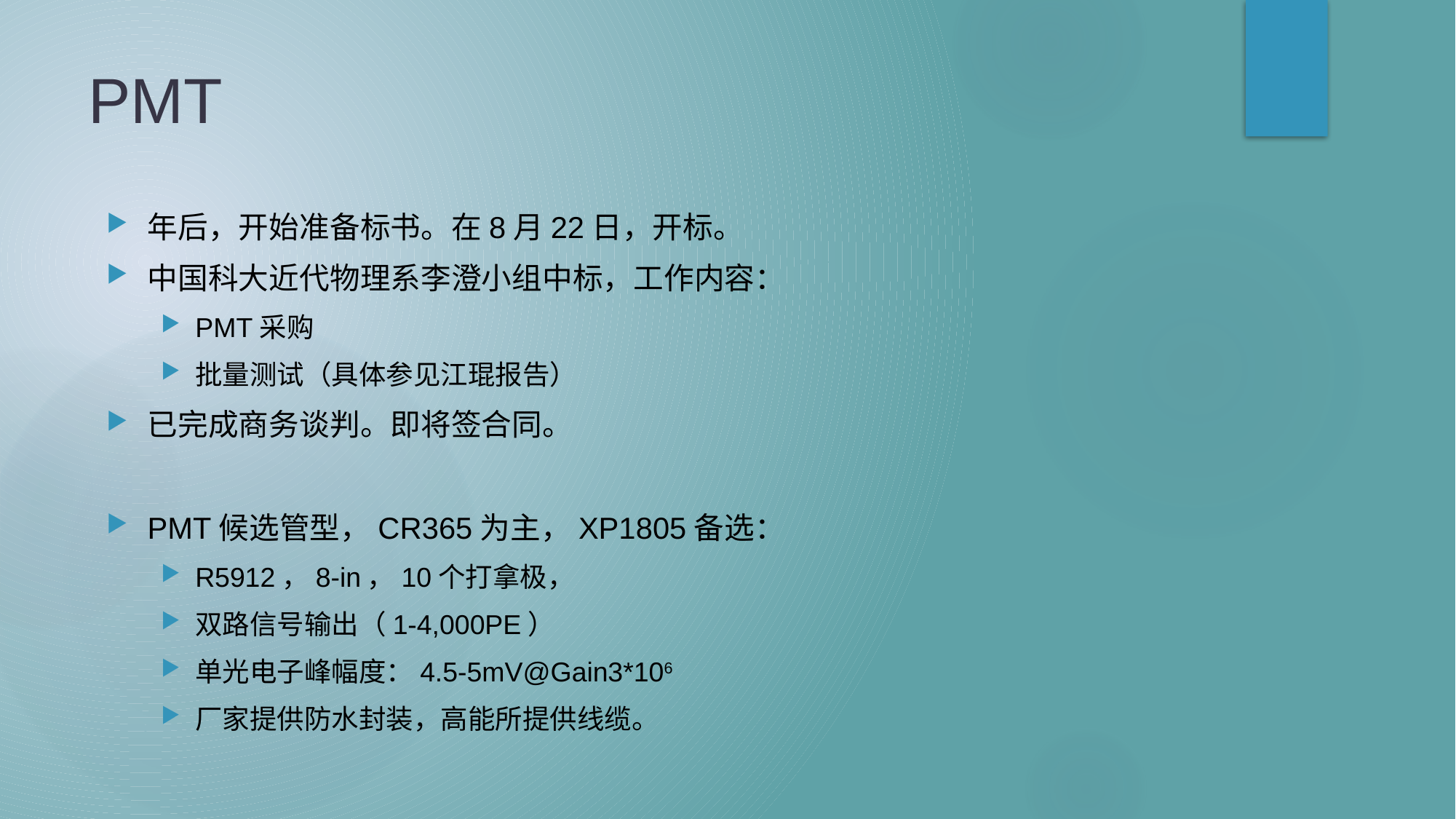

# PMT
年后，开始准备标书。在8月22日，开标。
中国科大近代物理系李澄小组中标，工作内容：
PMT采购
批量测试（具体参见江琨报告）
已完成商务谈判。即将签合同。

PMT候选管型，CR365为主，XP1805备选：
R5912，8-in，10个打拿极，
双路信号输出（1-4,000PE）
单光电子峰幅度：4.5-5mV@Gain3*106
厂家提供防水封装，高能所提供线缆。